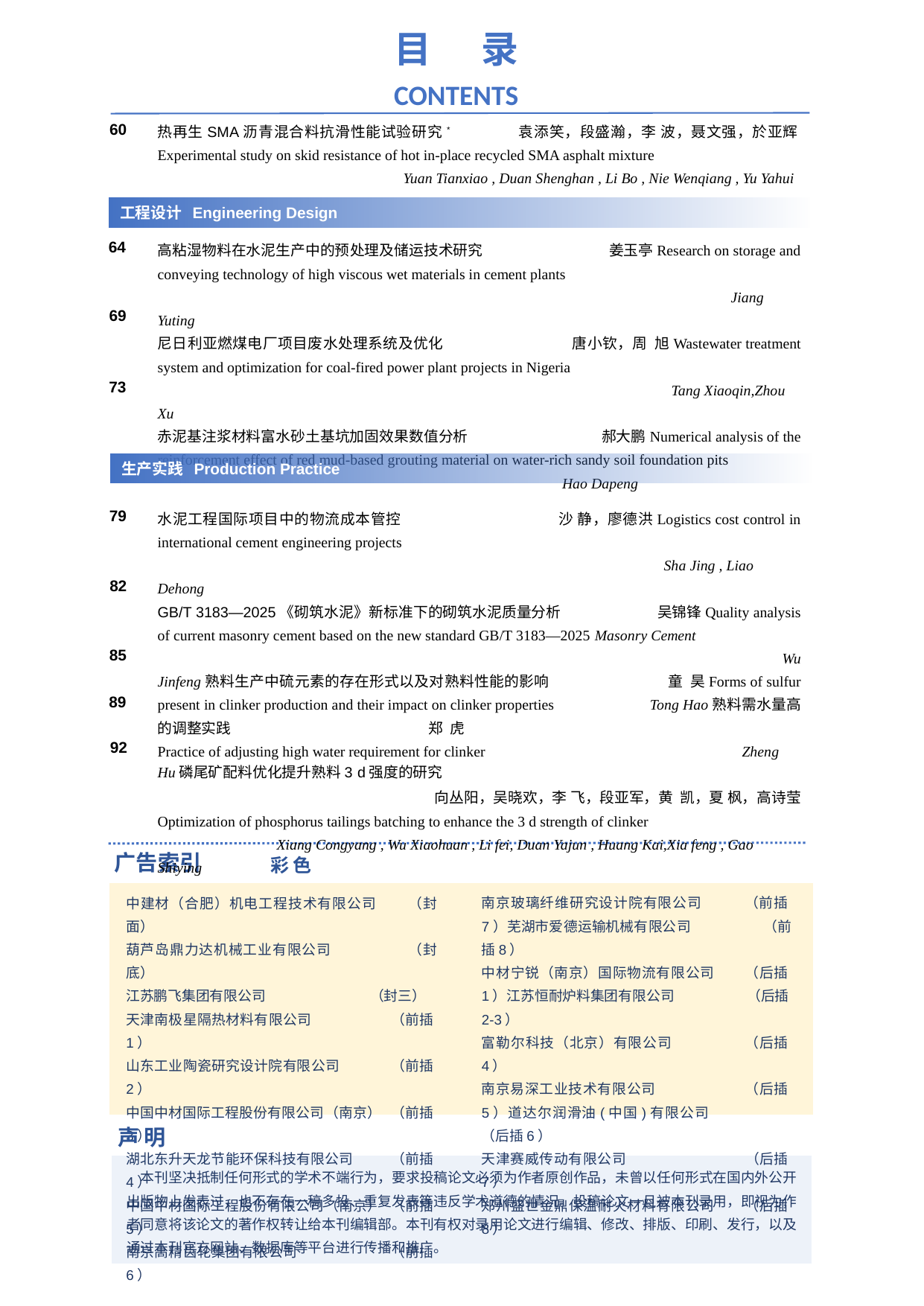

目      录
CONTENTS
热再生SMA沥青混合料抗滑性能试验研究*                     袁添笑，段盛瀚，李 波，聂文强，於亚辉Experimental study on skid resistance of hot in-place recycled SMA asphalt mixture
                                                                  Yuan Tianxiao , Duan Shenghan , Li Bo , Nie Wenqiang , Yu Yahui

60
工程设计  Engineering Design
高粘湿物料在水泥生产中的预处理及储运技术研究                                     姜玉亭Research on storage and conveying technology of high viscous wet materials in cement plants
                                                                                                                                                          Jiang Yuting
尼日利亚燃煤电厂项目废水处理系统及优化                                   唐小钦，周  旭Wastewater treatment system and optimization for coal-fired power plant projects in Nigeria
                                                                                                                                          Tang Xiaoqin,Zhou Xu
赤泥基注浆材料富水砂土基坑加固效果数值分析                                       郝大鹏Numerical analysis of the reinforcement effect of red mud-based grouting material on water-rich sandy soil foundation pits                                                                                                                                 Hao Dapeng
64
69
73
生产实践  Production Practice
水泥工程国际项目中的物流成本管控                                         沙 静，廖德洪Logistics cost control in international cement engineering projects
                                                                                                                                        Sha Jing , Liao Dehong
GB/T 3183—2025《砌筑水泥》新标准下的砌筑水泥质量分析                            吴锦锋Quality analysis of current masonry cement based on the new standard GB/T 3183—2025 Masonry Cement
                                                                                                                                                            Wu Jinfeng熟料生产中硫元素的存在形式以及对熟料性能的影响                                 童  昊Forms of sulfur present in clinker production and their impact on clinker properties                         Tong Hao熟料需水量高的调整实践                                                           郑  虎
Practice of adjusting high water requirement for clinker                                                                     Zheng Hu磷尾矿配料优化提升熟料30d强度的研究
                                   向丛阳，吴晓欢，李 飞，段亚军，黄  凯，夏 枫，高诗莹
Optimization of phosphorus tailings batching to enhance the 3 d strength of clinker
                                Xiang Congyang , Wu Xiaohuan , Li fei, Duan Yajun , Huang Kai,Xia feng , Gao Shiying
79
82
85
89
92
广告索引
彩 色
南京玻璃纤维研究设计院有限公司           （前插7）芜湖市爱德运输机械有限公司                      （前插8）
中材宁锐（南京）国际物流有限公司        （后插1）江苏恒耐炉料集团有限公司                       （后插2-3）
富勒尔科技（北京）有限公司                   （后插4）
南京易深工业技术有限公司                        （后插5）道达尔润滑油(中国)有限公司                      （后插6）
天津赛威传动有限公司                                （后插7）
郑州盛世金鼎保温耐火材料有限公司        （后插8）

中建材（合肥）机电工程技术有限公司        （封面）
葫芦岛鼎力达机械工业有限公司                    （封底）
江苏鹏飞集团有限公司                                 （封三）
天津南极星隔热材料有限公司                       （前插1）
山东工业陶瓷研究设计院有限公司               （前插2）
中国中材国际工程股份有限公司（南京）   （前插3）
湖北东升天龙节能环保科技有限公司           （前插4）
中国中材国际工程股份有限公司（南京）   （前插5）
南京高精齿轮集团有限公司                           （前插6）

声 明

    本刊坚决抵制任何形式的学术不端行为，要求投稿论文必须为作者原创作品，未曾以任何形式在国内外公开出版物上发表过，也不存在一稿多投、重复发表等违反学术道德的情况。投稿论文一旦被本刊录用，即视为作者同意将该论文的著作权转让给本刊编辑部。本刊有权对录用论文进行编辑、修改、排版、印刷、发行，以及通过本刊官方网站、数据库等平台进行传播和推广。